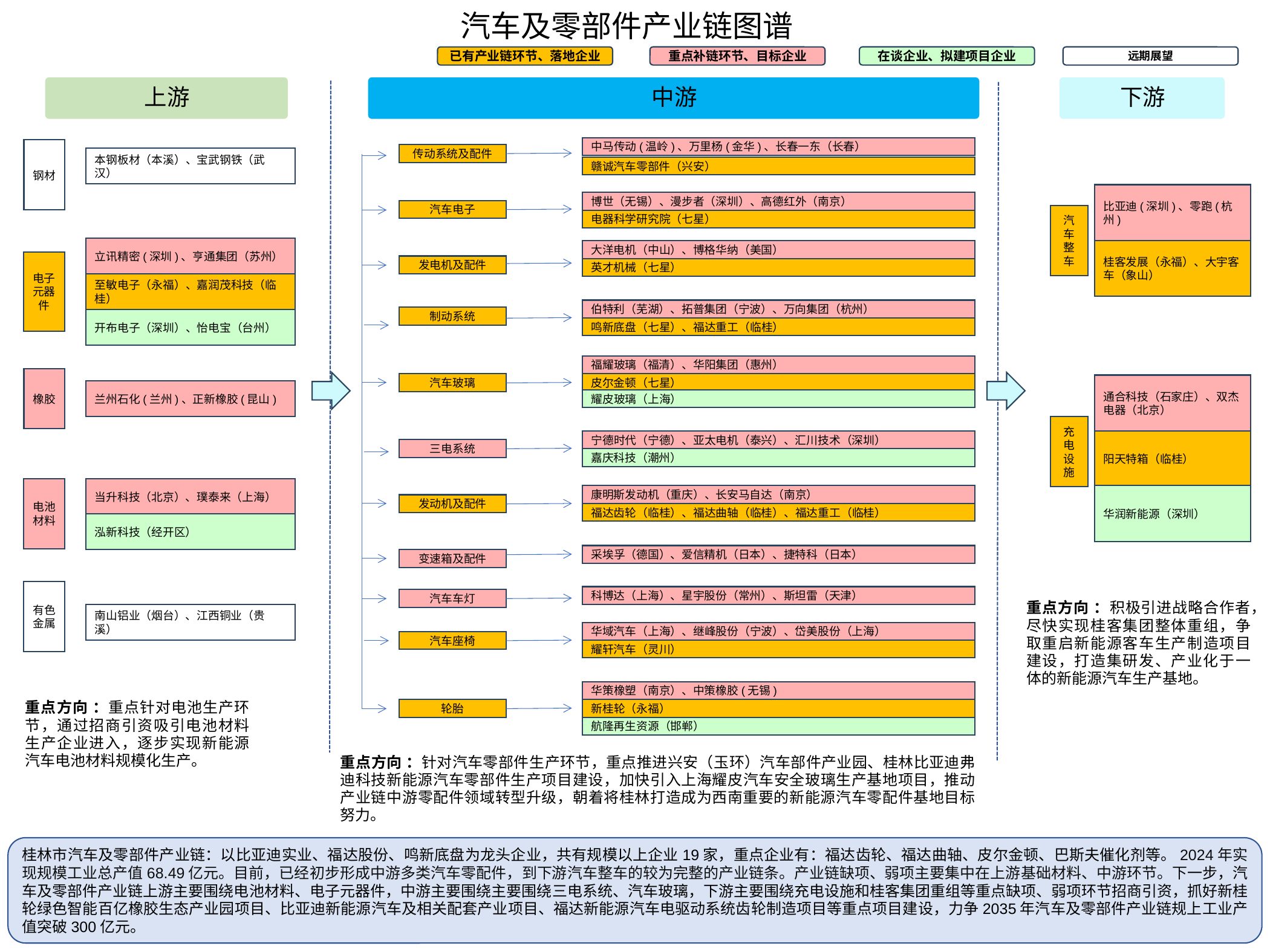

# 汽车及零部件产业链图谱
重点补链环节、目标企业
在谈企业、拟建项目企业
远期展望
已有产业链环节、落地企业
上游
中游
下游
中马传动(温岭)、万里杨(金华)、长春一东（长春）
钢材
传动系统及配件
本钢板材（本溪）、宝武钢铁（武汉）
赣诚汽车零部件（兴安）
比亚迪(深圳)、零跑(杭州)
桂客发展（永福）、大宇客车（象山）
博世（无锡）、漫步者（深圳）、高德红外（南京）
电器科学研究院（七星）
汽车电子
汽车整车
立讯精密(深圳)、亨通集团（苏州）
至敏电子（永福）、嘉润茂科技（临桂）
大洋电机（中山）、博格华纳（美国）
英才机械（七星）
电子元器件
发电机及配件
伯特利（芜湖）、拓普集团（宁波）、万向集团（杭州）
鸣新底盘（七星）、福达重工（临桂）
制动系统
开布电子（深圳）、怡电宝（台州）
福耀玻璃（福清）、华阳集团（惠州）
皮尔金顿（七星）
橡胶

汽车玻璃
通合科技（石家庄）、双杰电器（北京）
阳天特箱（临桂）
兰州石化(兰州)、正新橡胶(昆山)
耀皮玻璃（上海）
充电设施
宁德时代（宁德）、亚太电机（泰兴）、汇川技术（深圳）
嘉庆科技（潮州）
三电系统
电池材料
当升科技（北京）、璞泰来（上海）
康明斯发动机（重庆）、长安马自达（南京）
福达齿轮（临桂）、福达曲轴（临桂）、福达重工（临桂）
华润新能源（深圳）
发动机及配件
泓新科技（经开区）
采埃孚（德国）、爱信精机（日本）、捷特科（日本）
变速箱及配件
有色金属
科博达（上海）、星宇股份（常州）、斯坦雷（天津）
汽车车灯

重点方向 ：积极引进战略合作者，尽快实现桂客集团整体重组，争取重启新能源客车生产制造项目建设，打造集研发、产业化于一体的新能源汽车生产基地。
南山铝业（烟台）、江西铜业（贵溪）
华域汽车（上海）、继峰股份（宁波）、岱美股份（上海）
耀轩汽车（灵川）
汽车座椅
华策橡塑（南京）、中策橡胶(无锡)
新桂轮（永福）

重点方向 ：重点针对电池生产环节，通过招商引资吸引电池材料生产企业进入，逐步实现新能源汽车电池材料规模化生产。
轮胎
航隆再生资源（邯郸）

重点方向 ：针对汽车零部件生产环节，重点推进兴安（玉环）汽车部件产业园、桂林比亚迪弗迪科技新能源汽车零部件生产项目建设，加快引入上海耀皮汽车安全玻璃生产基地项目，推动产业链中游零配件领域转型升级，朝着将桂林打造成为西南重要的新能源汽车零配件基地目标努力。
桂林市汽车及零部件产业链：以比亚迪实业、福达股份、鸣新底盘为龙头企业，共有规模以上企业19家，重点企业有：福达齿轮、福达曲轴、皮尔金顿、巴斯夫催化剂等。2024年实现规模工业总产值68.49亿元。目前，已经初步形成中游多类汽车零配件，到下游汽车整车的较为完整的产业链条。产业链缺项、弱项主要集中在上游基础材料、中游环节。下一步，汽车及零部件产业链上游主要围绕电池材料、电子元器件，中游主要围绕主要围绕三电系统、汽车玻璃，下游主要围绕充电设施和桂客集团重组等重点缺项、弱项环节招商引资，抓好新桂轮绿色智能百亿橡胶生态产业园项目、比亚迪新能源汽车及相关配套产业项目、福达新能源汽车电驱动系统齿轮制造项目等重点项目建设，力争2035年汽车及零部件产业链规上工业产值突破300亿元。